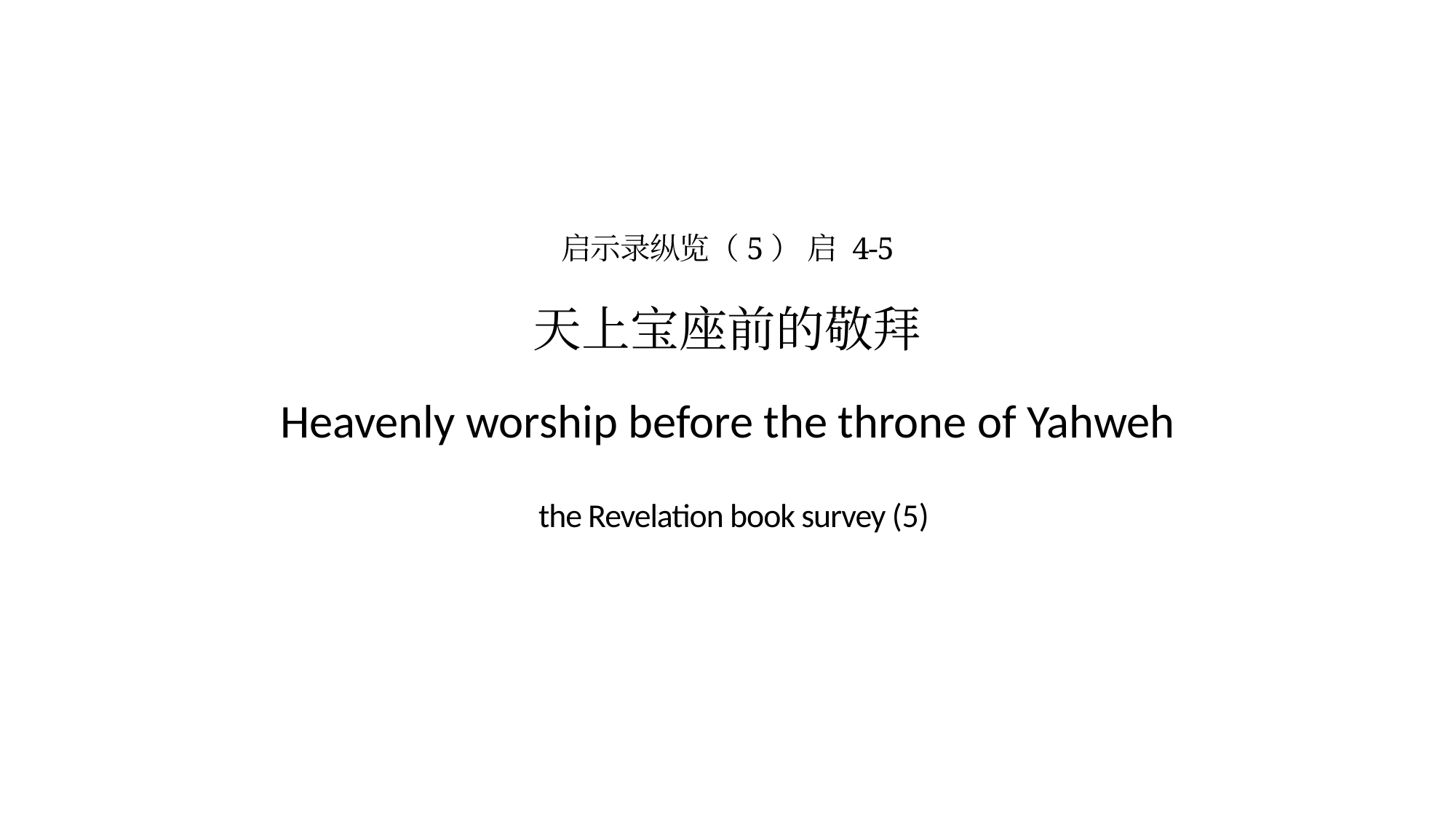

# 启示录纵览（5） 启 4-5 天上宝座前的敬拜 Heavenly worship before the throne of Yahweh the Revelation book survey (5)